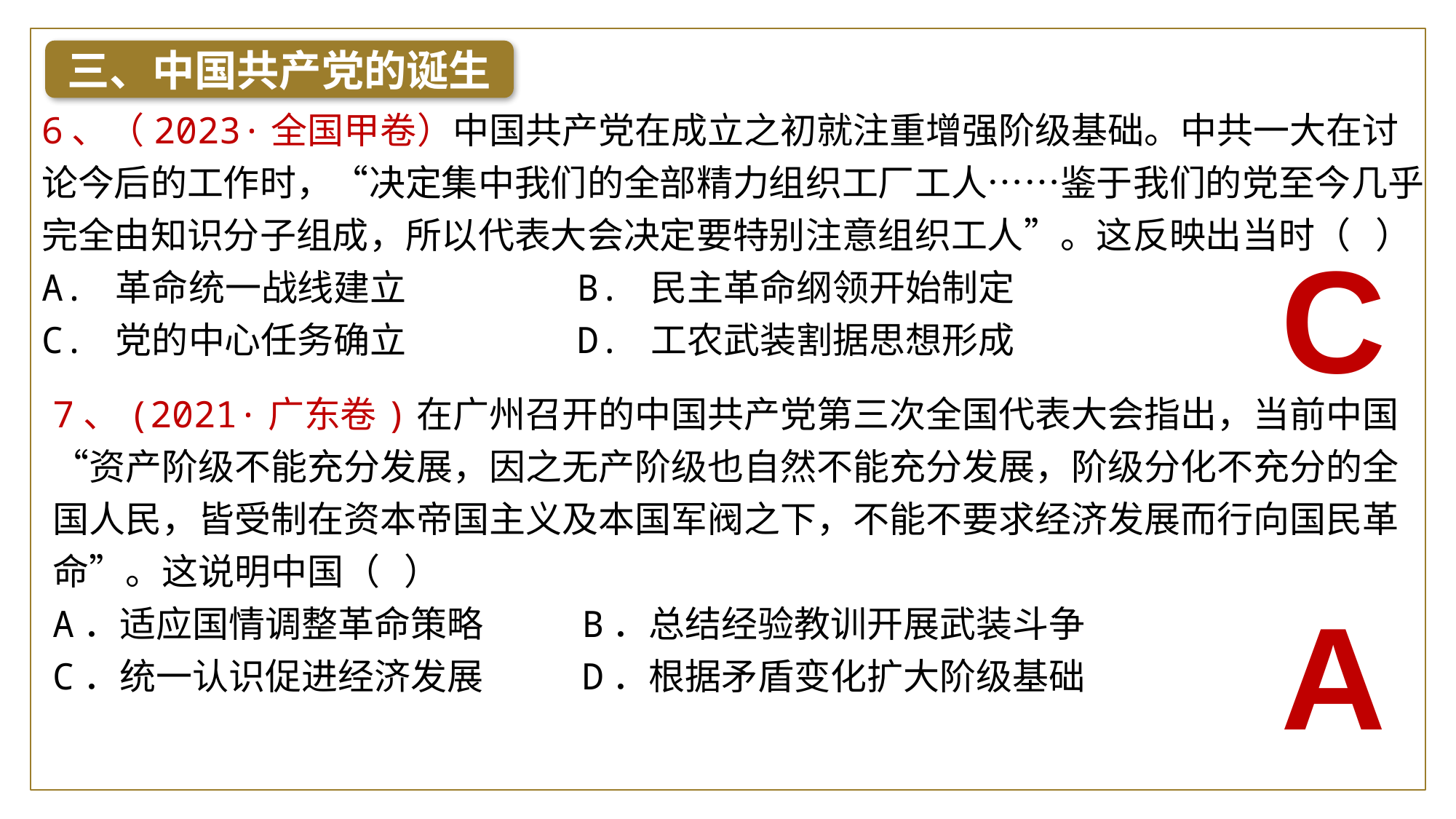

三、中国共产党的诞生
6、（2023·全国甲卷）中国共产党在成立之初就注重增强阶级基础。中共一大在讨论今后的工作时，“决定集中我们的全部精力组织工厂工人……鉴于我们的党至今几乎完全由知识分子组成，所以代表大会决定要特别注意组织工人”。这反映出当时（   ）
A. 革命统一战线建立	           B. 民主革命纲领开始制定
C. 党的中心任务确立	           D. 工农武装割据思想形成
C
7、(2021·广东卷)在广州召开的中国共产党第三次全国代表大会指出，当前中国“资产阶级不能充分发展，因之无产阶级也自然不能充分发展，阶级分化不充分的全国人民，皆受制在资本帝国主义及本国军阀之下，不能不要求经济发展而行向国民革命”。这说明中国（   ）
A．适应国情调整革命策略           B．总结经验教训开展武装斗争
C．统一认识促进经济发展           D．根据矛盾变化扩大阶级基础
A